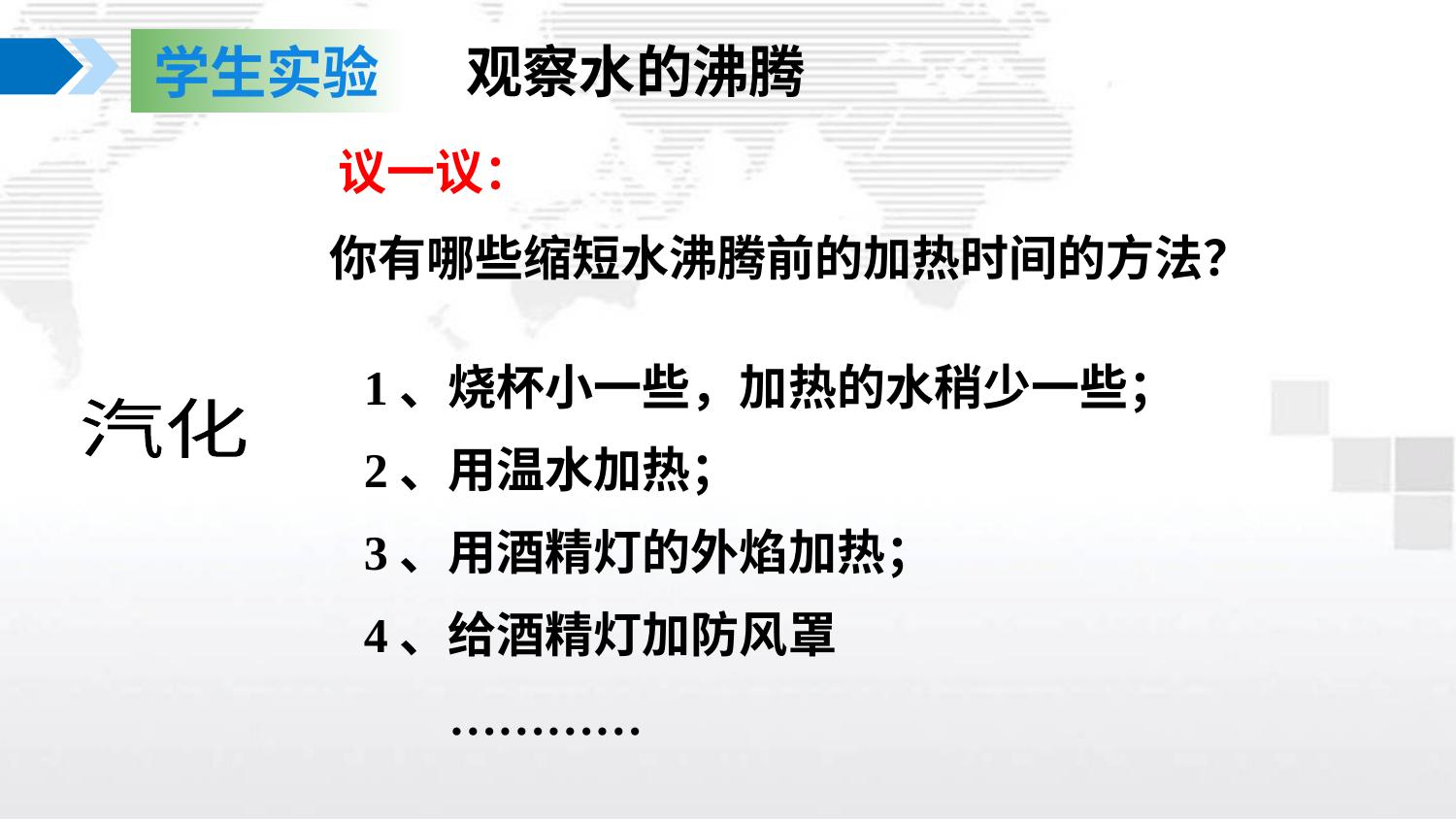

观察水的沸腾
学生实验
议一议：
你有哪些缩短水沸腾前的加热时间的方法？
1、烧杯小一些，加热的水稍少一些；
2、用温水加热；
3、用酒精灯的外焰加热；
4、给酒精灯加防风罩
       …………
汽化